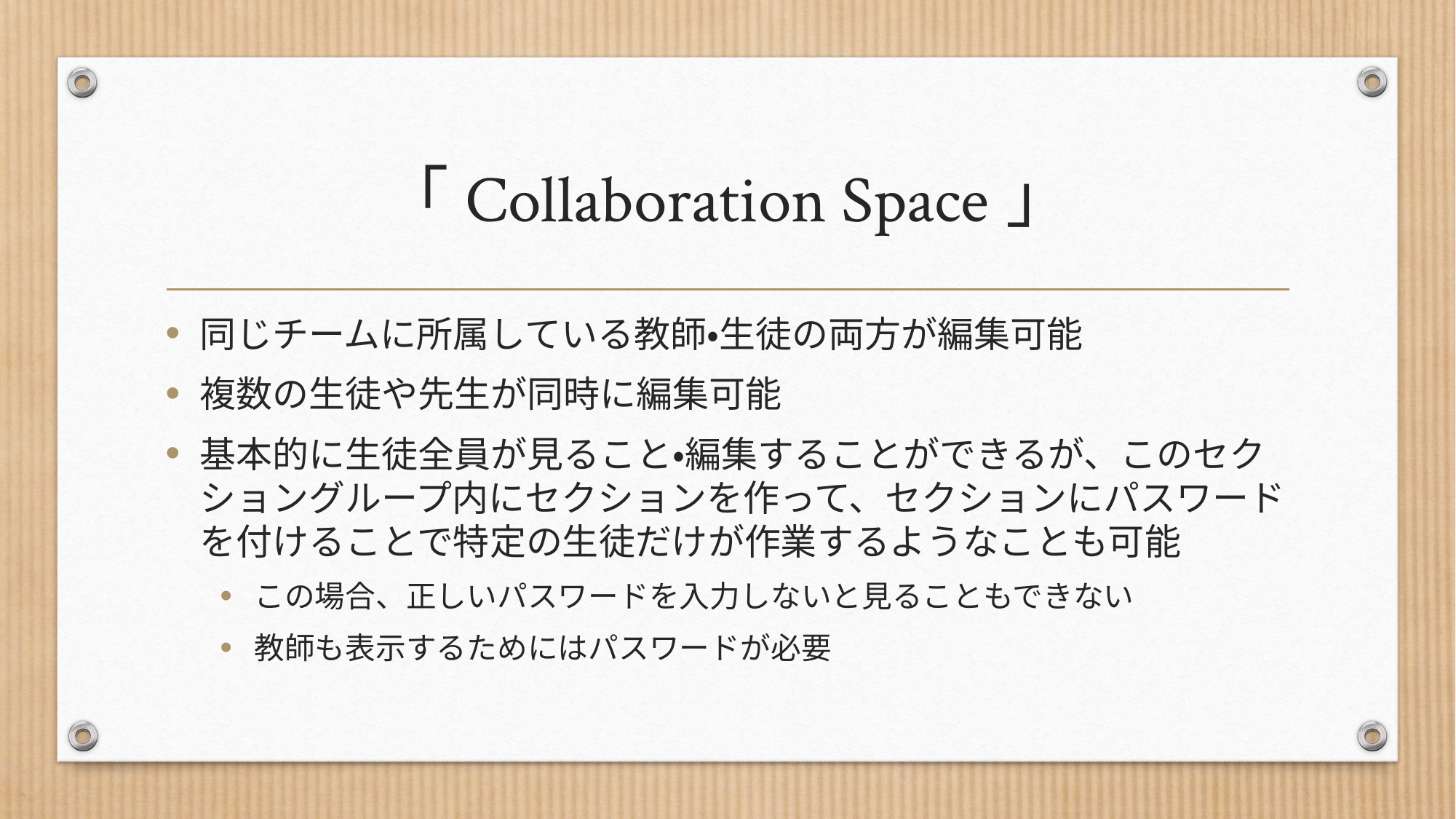

# 「Collaboration Space」
同じチームに所属している教師・生徒の両方が編集可能
複数の生徒や先生が同時に編集可能
基本的に生徒全員が見ること・編集することができるが、このセクショングループ内にセクションを作って、セクションにパスワードを付けることで特定の生徒だけが作業するようなことも可能
この場合、正しいパスワードを入力しないと見ることもできない
教師も表示するためにはパスワードが必要